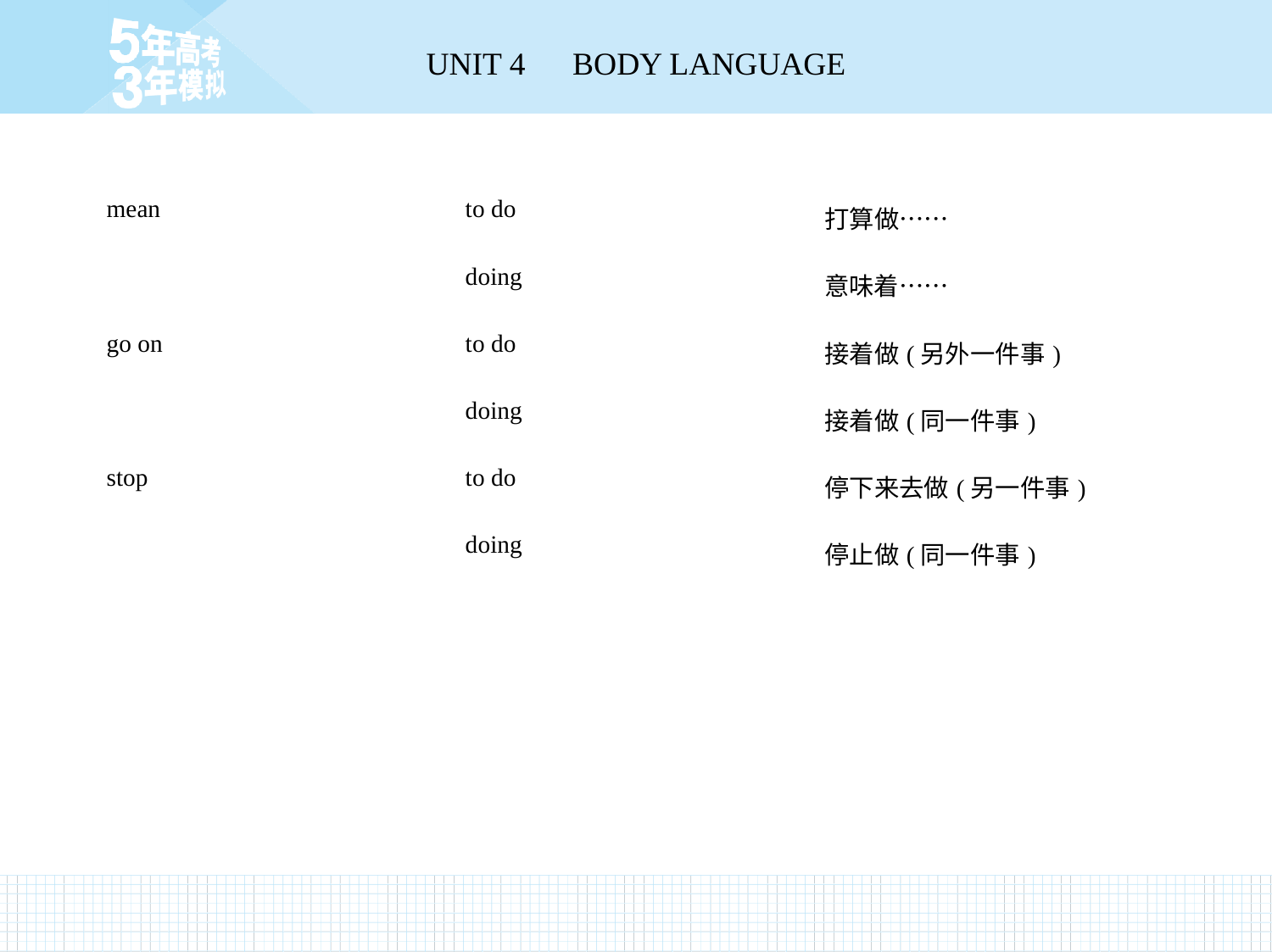

UNIT 4　BODY LANGUAGE
| mean | to do | 打算做…… |
| --- | --- | --- |
|  | doing | 意味着…… |
| go on | to do | 接着做(另外一件事) |
|  | doing | 接着做(同一件事) |
| stop | to do | 停下来去做(另一件事) |
|  | doing | 停止做(同一件事) |